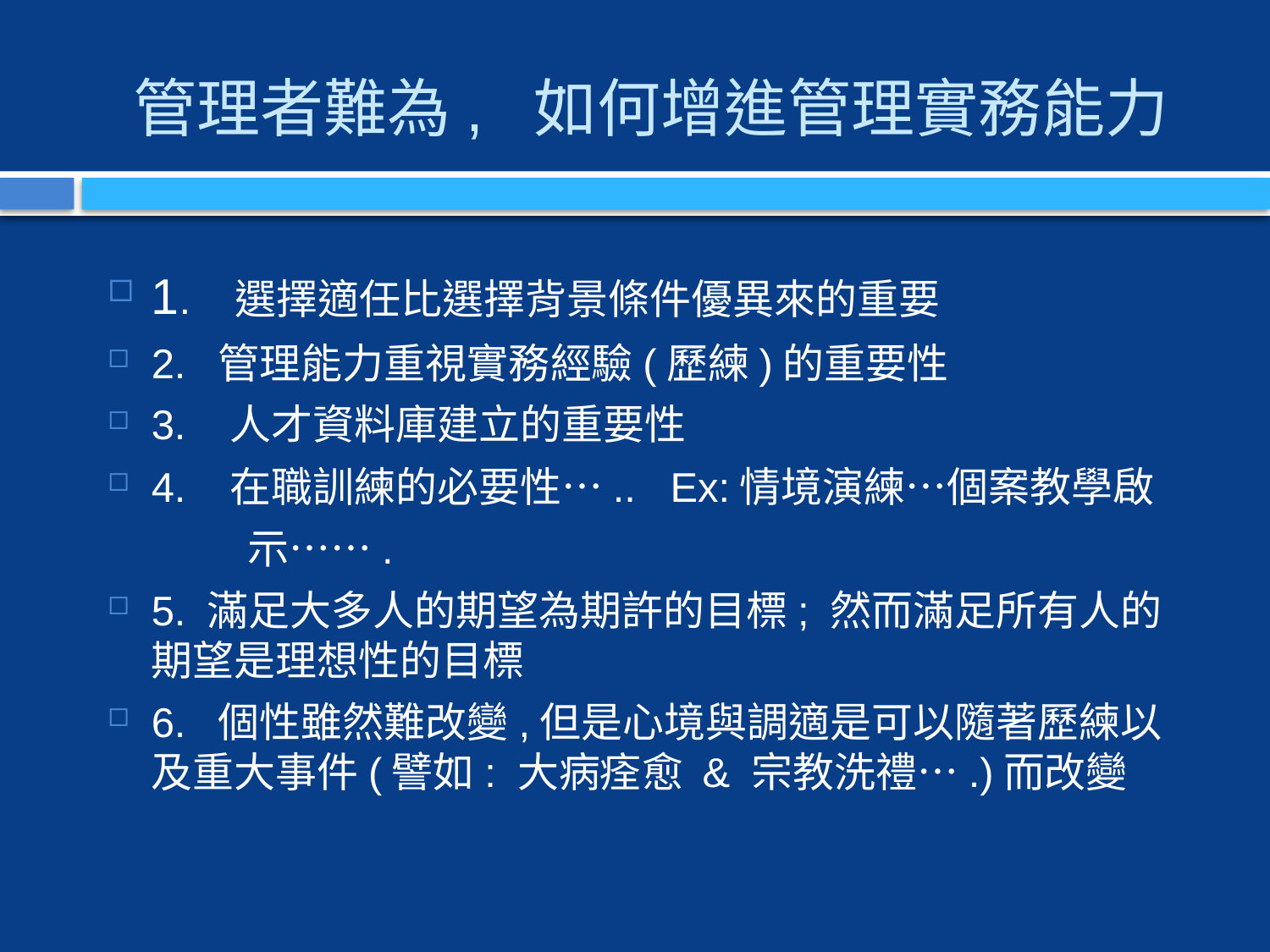

# 管理者難為,  如何增進管理實務能力

1.   選擇適任比選擇背景條件優異來的重要
2.  管理能力重視實務經驗(歷練)的重要性
3.   人才資料庫建立的重要性
4.   在職訓練的必要性…..   Ex:情境演練…個案教學啟
              示…….
5. 滿足大多人的期望為期許的目標; 然而滿足所有人的期望是理想性的目標
6.  個性雖然難改變,但是心境與調適是可以隨著歷練以及重大事件(譬如: 大病痊愈 & 宗教洗禮….)而改變